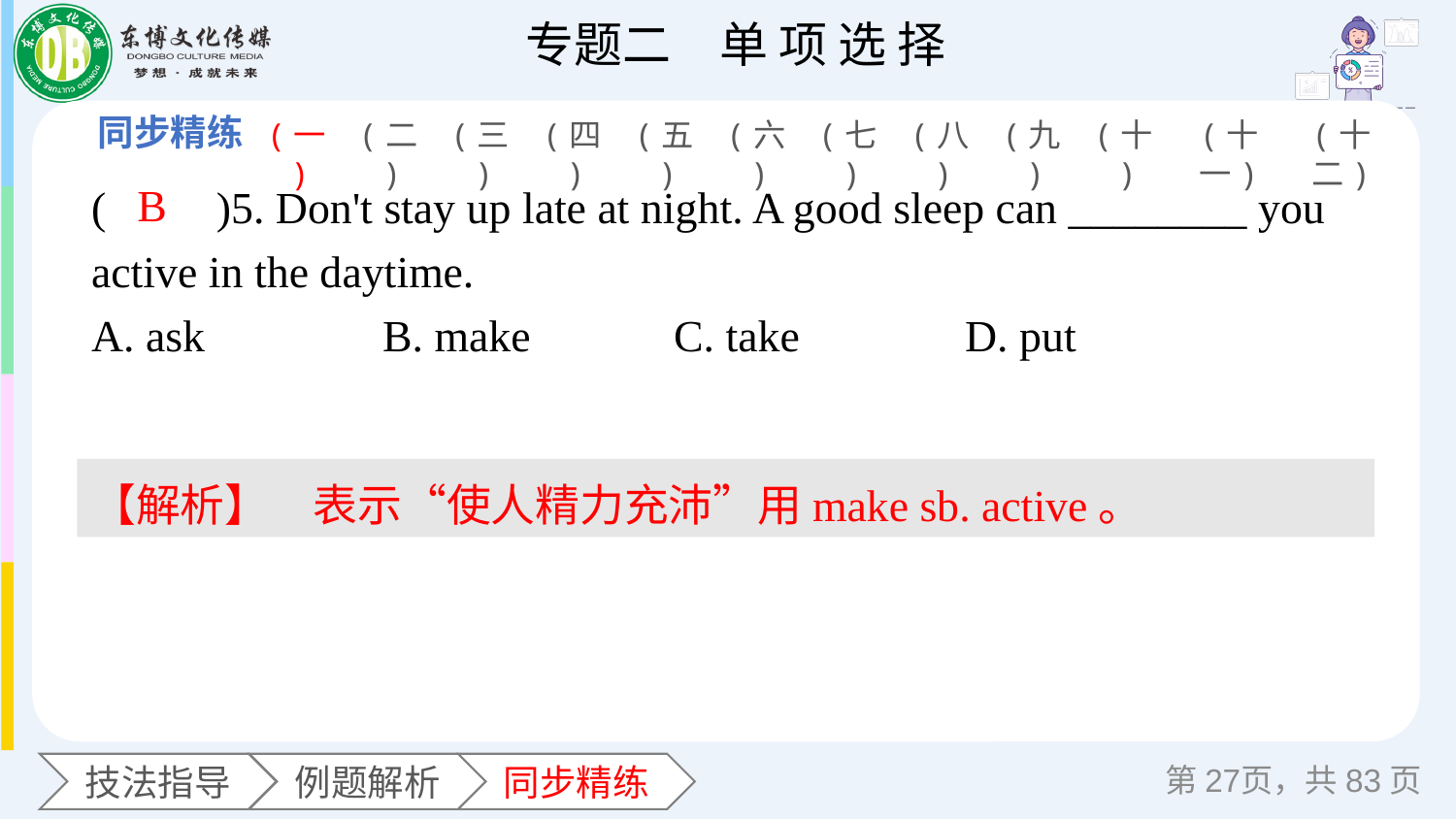

(一)
(二)
(三)
(四)
(五)
(六)
(七)
(八)
(九)
(十)
(十一)
(十二)
(　　)5. Don't stay up late at night. A good sleep can ________ you active in the daytime.
A. ask    	B. make    	C. take    	D. put
B
【解析】　表示“使人精力充沛”用make sb. active。
第27页，共83页